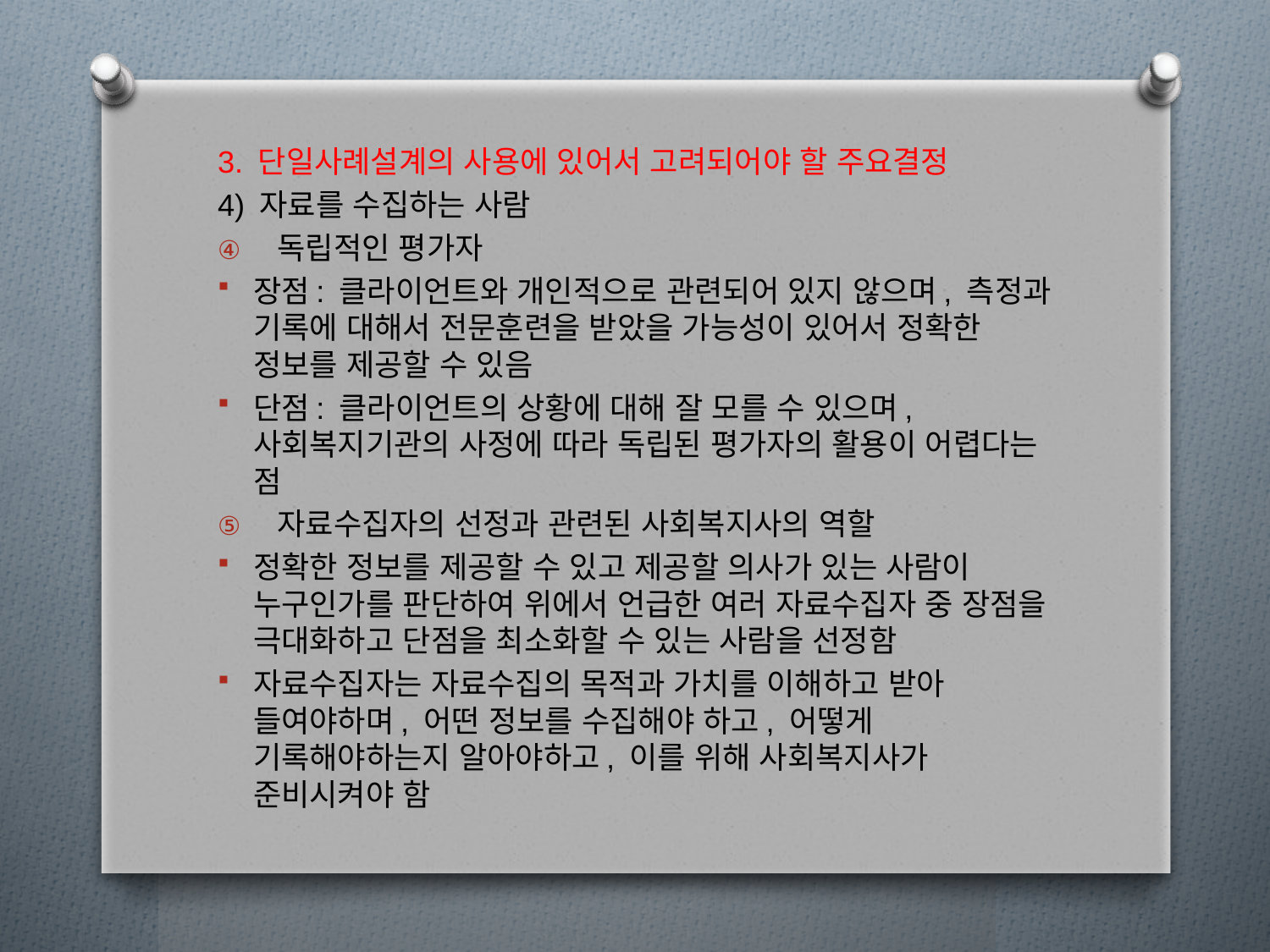

3. 단일사례설계의 사용에 있어서 고려되어야 할 주요결정
4) 자료를 수집하는 사람
독립적인 평가자
장점: 클라이언트와 개인적으로 관련되어 있지 않으며, 측정과 기록에 대해서 전문훈련을 받았을 가능성이 있어서 정확한 정보를 제공할 수 있음
단점: 클라이언트의 상황에 대해 잘 모를 수 있으며, 사회복지기관의 사정에 따라 독립된 평가자의 활용이 어렵다는 점
자료수집자의 선정과 관련된 사회복지사의 역할
정확한 정보를 제공할 수 있고 제공할 의사가 있는 사람이 누구인가를 판단하여 위에서 언급한 여러 자료수집자 중 장점을 극대화하고 단점을 최소화할 수 있는 사람을 선정함
자료수집자는 자료수집의 목적과 가치를 이해하고 받아 들여야하며, 어떤 정보를 수집해야 하고, 어떻게 기록해야하는지 알아야하고, 이를 위해 사회복지사가 준비시켜야 함